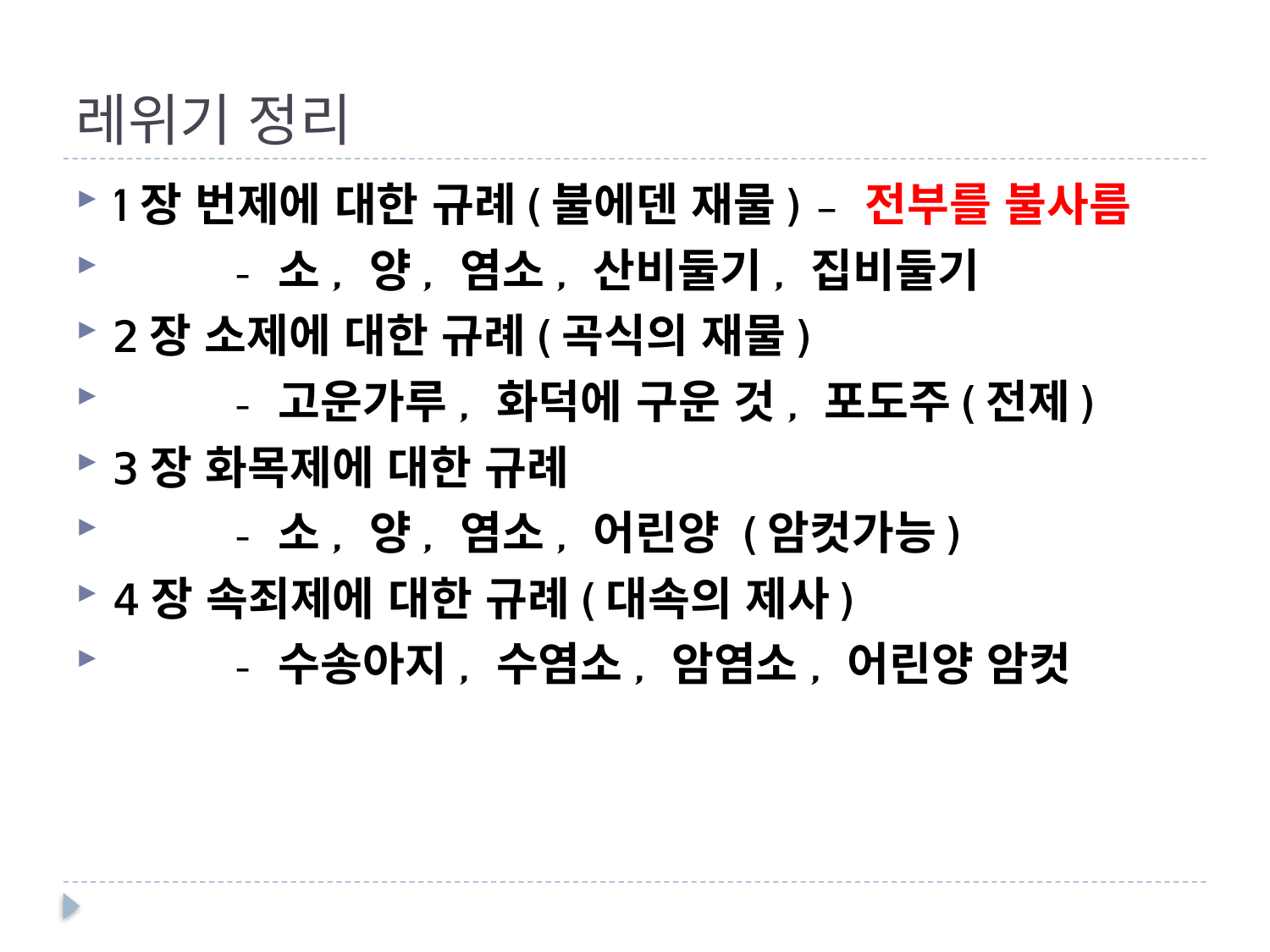

# 레위기 정리
1장 번제에 대한 규례(불에덴 재물) – 전부를 불사름
        - 소, 양, 염소, 산비둘기, 집비둘기
2장 소제에 대한 규례(곡식의 재물)
        - 고운가루, 화덕에 구운 것, 포도주(전제)
3장 화목제에 대한 규례
        - 소, 양, 염소, 어린양 (암컷가능)
4장 속죄제에 대한 규례(대속의 제사)
        - 수송아지, 수염소, 암염소, 어린양 암컷